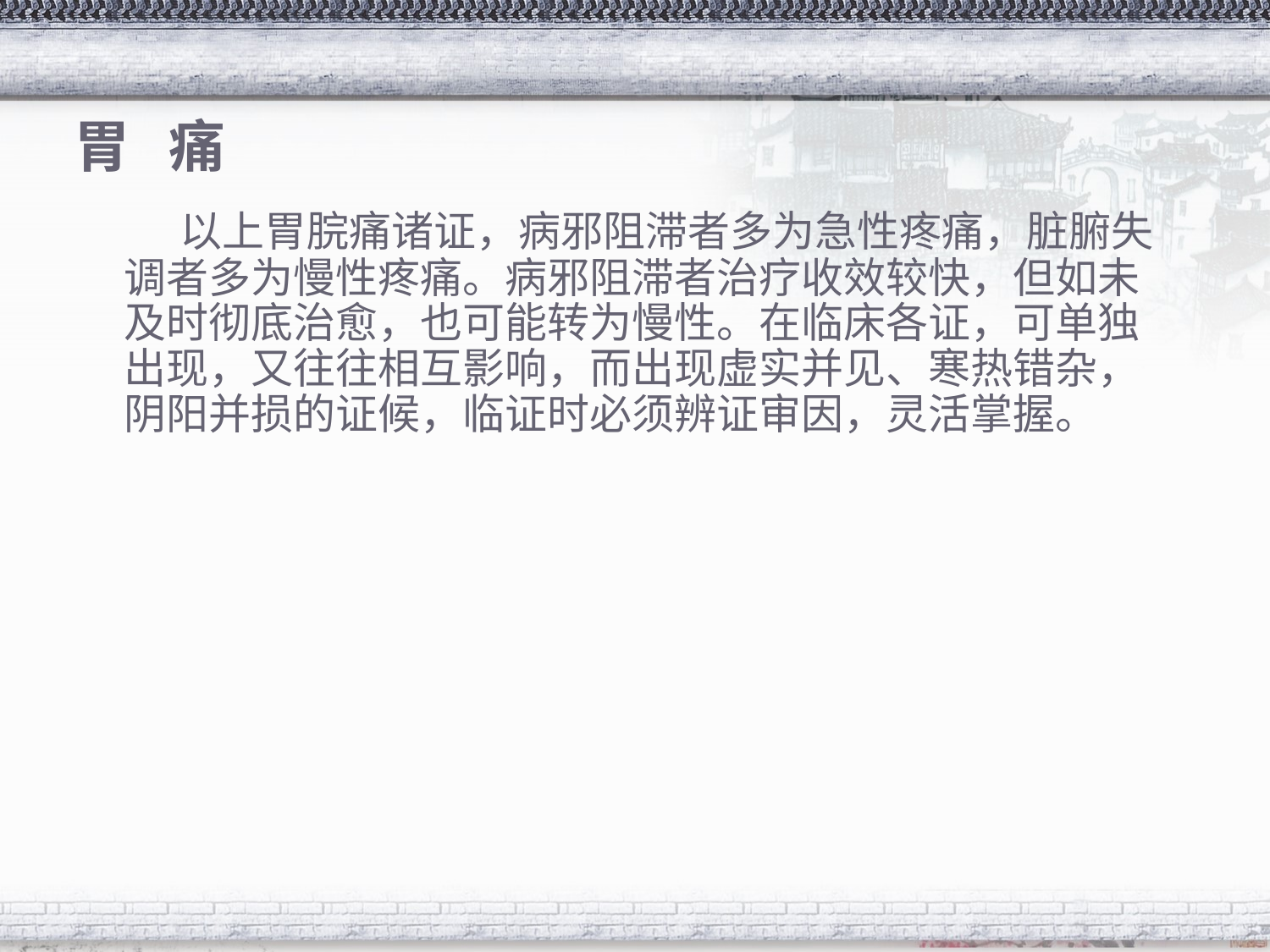

# 胃   痛
          以上胃脘痛诸证，病邪阻滞者多为急性疼痛，脏腑失调者多为慢性疼痛。病邪阻滞者治疗收效较快，但如未及时彻底治愈，也可能转为慢性。在临床各证，可单独出现，又往往相互影响，而出现虚实并见、寒热错杂，阴阳并损的证候，临证时必须辨证审因，灵活掌握。